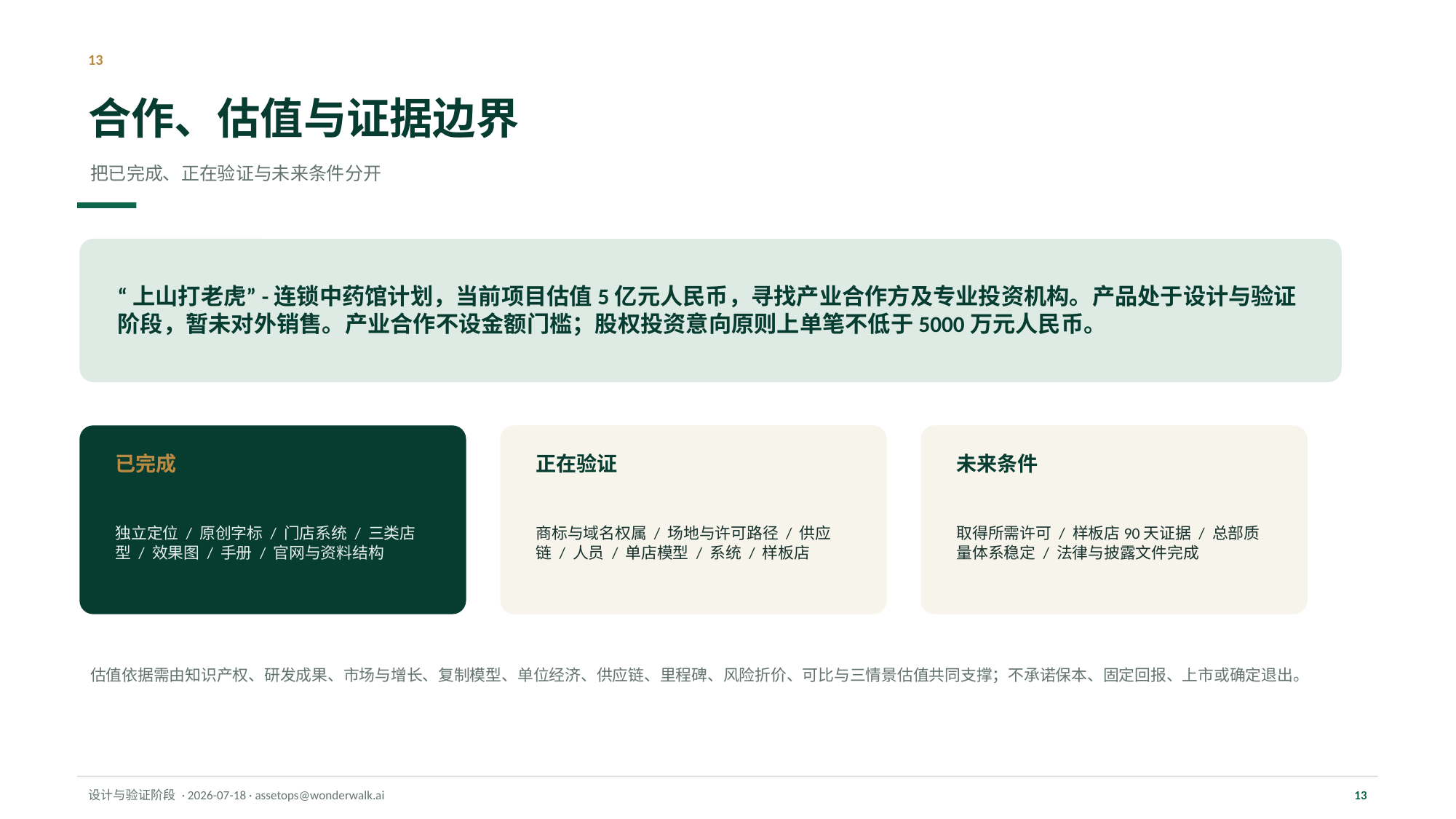

13
合作、估值与证据边界
把已完成、正在验证与未来条件分开

“上山打老虎”-连锁中药馆计划，当前项目估值5亿元人民币，寻找产业合作方及专业投资机构。产品处于设计与验证阶段，暂未对外销售。产业合作不设金额门槛；股权投资意向原则上单笔不低于5000万元人民币。

已完成
正在验证
未来条件
独立定位 / 原创字标 / 门店系统 / 三类店型 / 效果图 / 手册 / 官网与资料结构
商标与域名权属 / 场地与许可路径 / 供应链 / 人员 / 单店模型 / 系统 / 样板店
取得所需许可 / 样板店90天证据 / 总部质量体系稳定 / 法律与披露文件完成
估值依据需由知识产权、研发成果、市场与增长、复制模型、单位经济、供应链、里程碑、风险折价、可比与三情景估值共同支撑；不承诺保本、固定回报、上市或确定退出。

设计与验证阶段 · 2026-07-18 · assetops@wonderwalk.ai
13